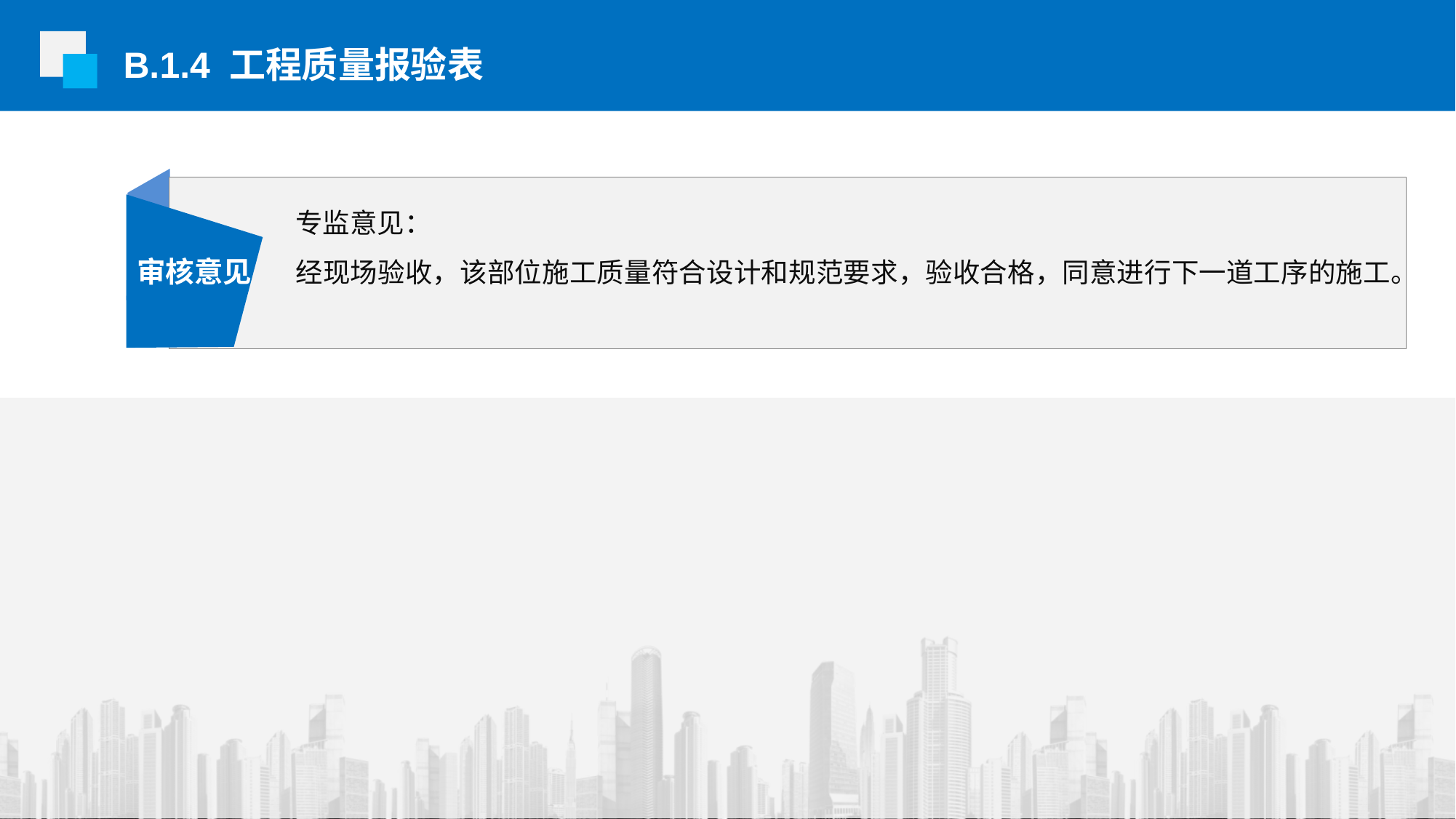

B.1.4 工程质量报验表

专监意见：
经现场验收，该部位施工质量符合设计和规范要求，验收合格，同意进行下一道工序的施工。
审核意见